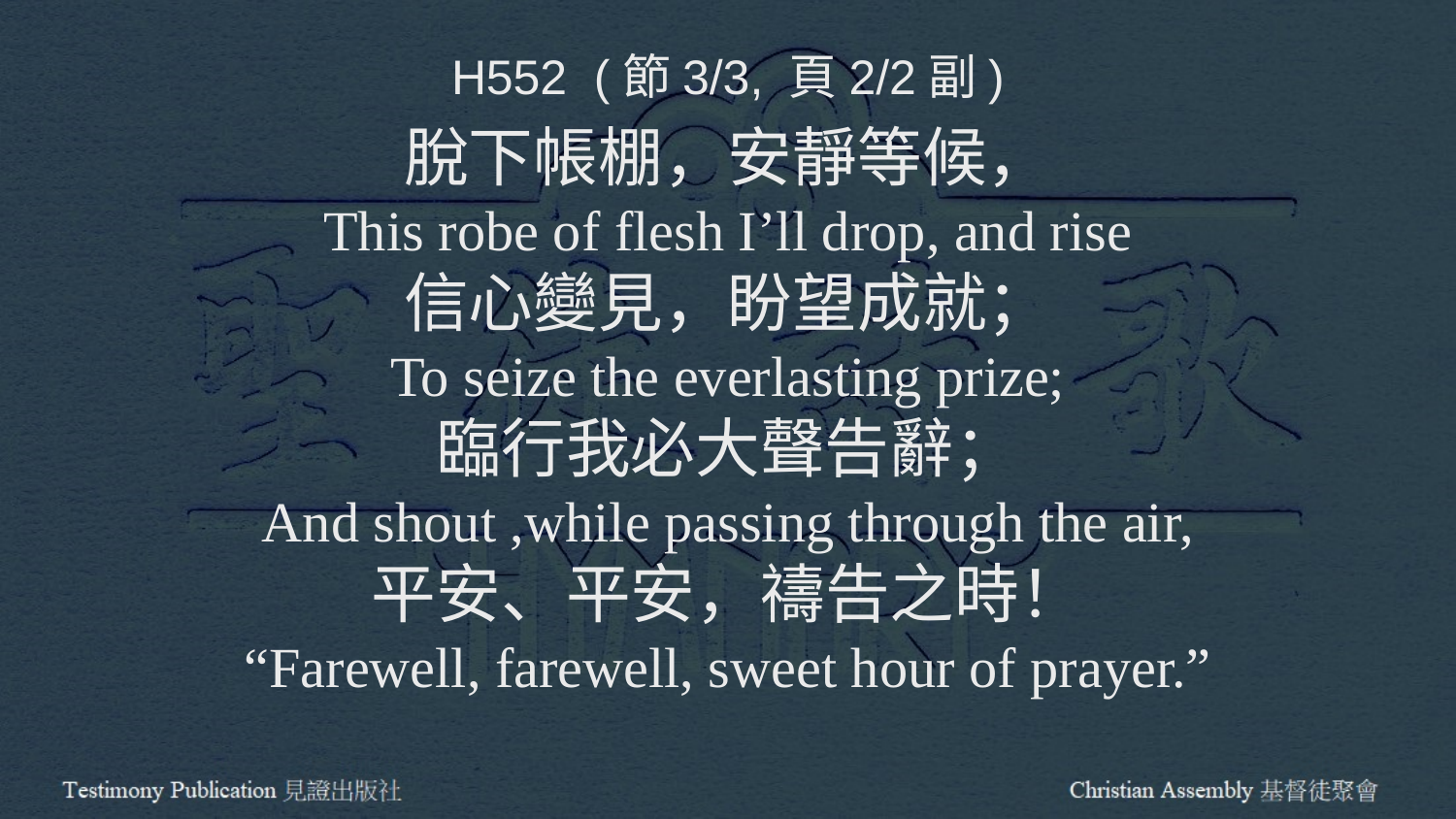

H552  (節3/3, 頁2/2副)
脫下帳棚，安靜等候，
This robe of flesh I’ll drop, and rise
信心變見，盼望成就；
To seize the everlasting prize;
臨行我必大聲告辭；
And shout ,while passing through the air,
平安、平安，禱告之時！
“Farewell, farewell, sweet hour of prayer.”